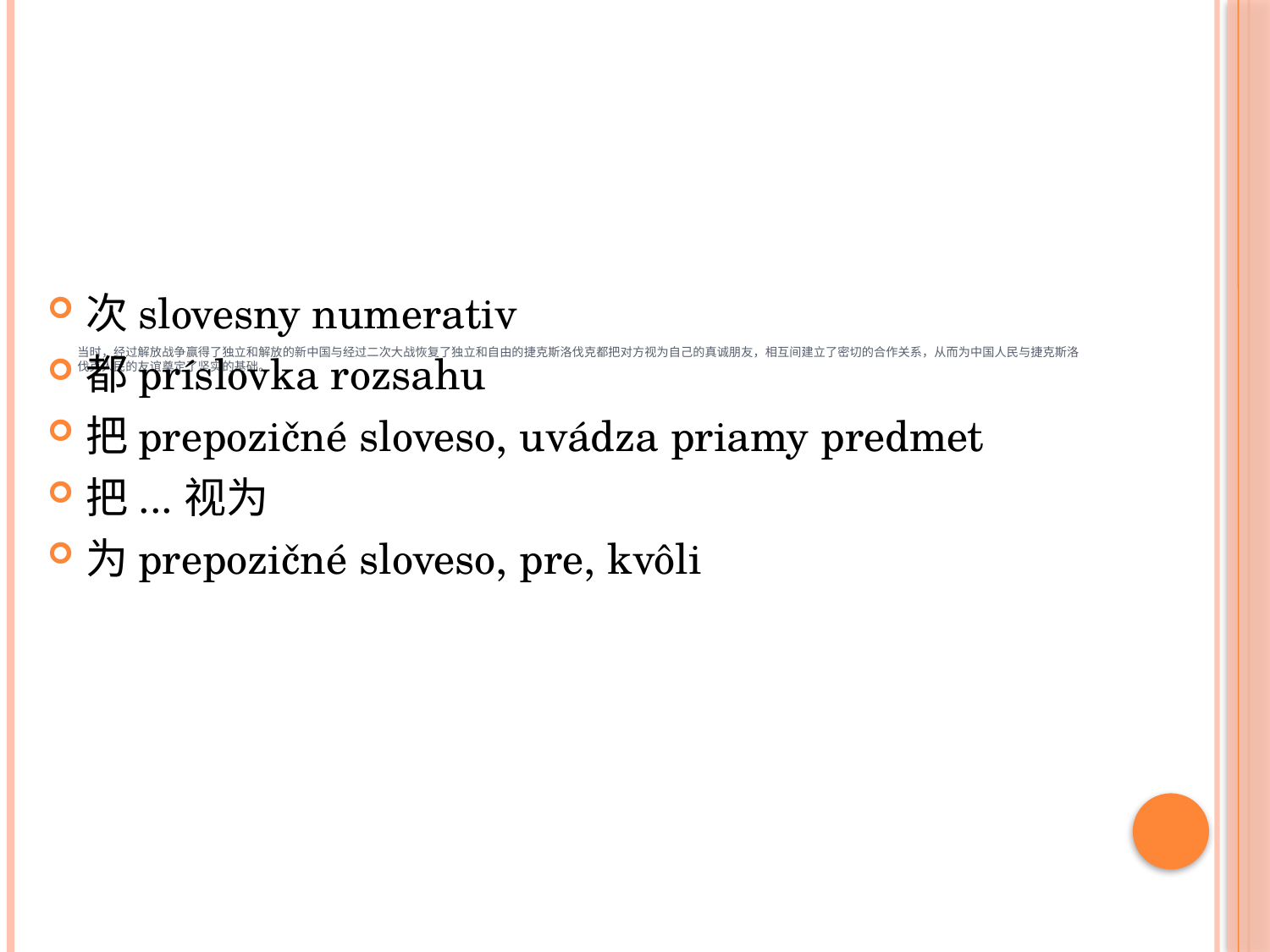

次slovesny numerativ
都príslovka rozsahu
把prepozičné sloveso, uvádza priamy predmet
把...视为
为prepozičné sloveso, pre, kvôli

# 当时，经过解放战争赢得了独立和解放的新中国与经过二次大战恢复了独立和自由的捷克斯洛伐克都把对方视为自己的真诚朋友，相互间建立了密切的合作关系，从而为中国人民与捷克斯洛伐克人民的友谊奠定了坚实的基础。